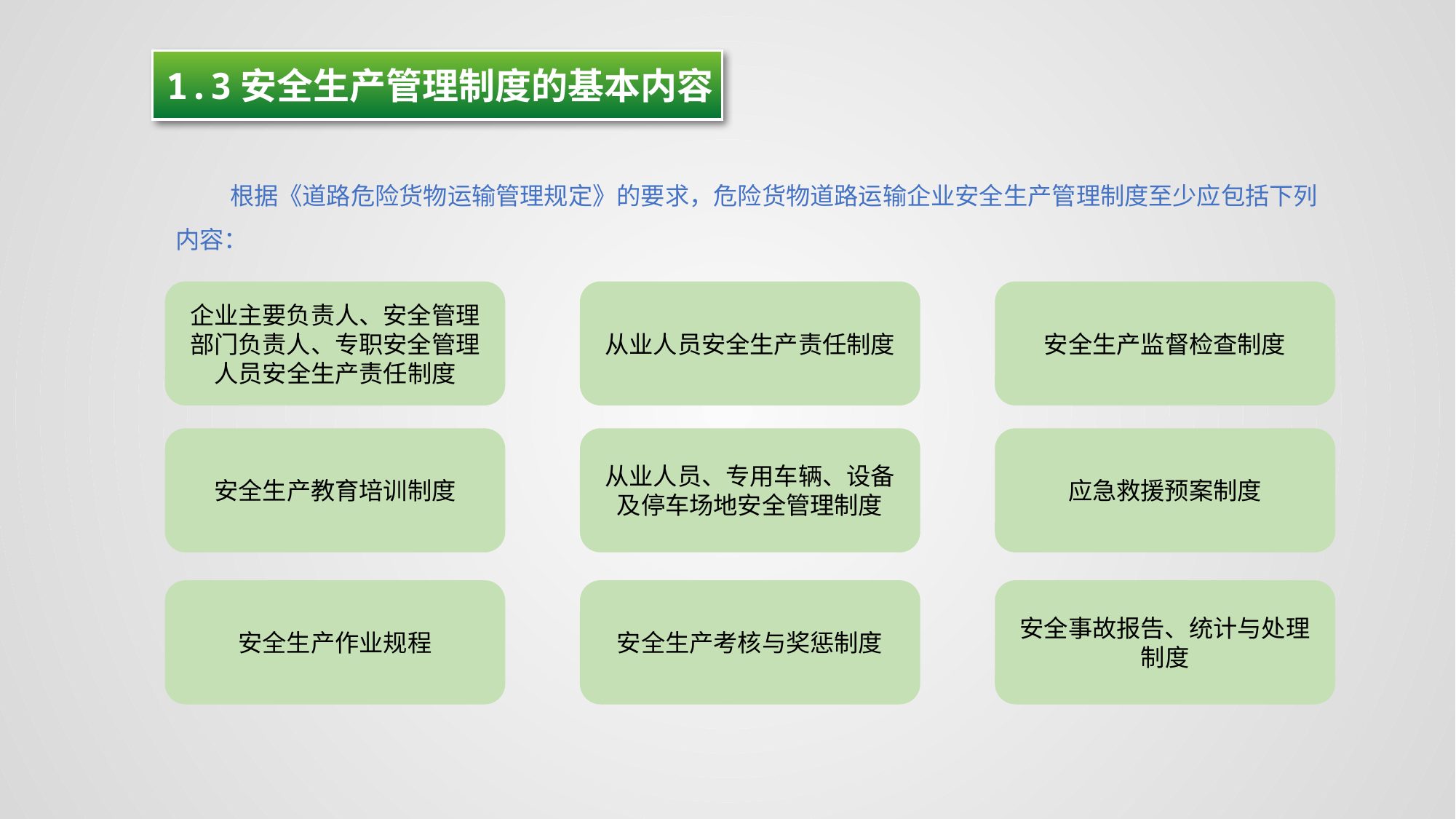

1.3安全生产管理制度的基本内容
 根据《道路危险货物运输管理规定》的要求，危险货物道路运输企业安全生产管理制度至少应包括下列内容：
从业人员安全生产责任制度
安全生产监督检查制度
企业主要负责人、安全管理部门负责人、专职安全管理人员安全生产责任制度
从业人员、专用车辆、设备及停车场地安全管理制度
应急救援预案制度
安全生产教育培训制度
安全生产考核与奖惩制度
安全事故报告、统计与处理制度
安全生产作业规程